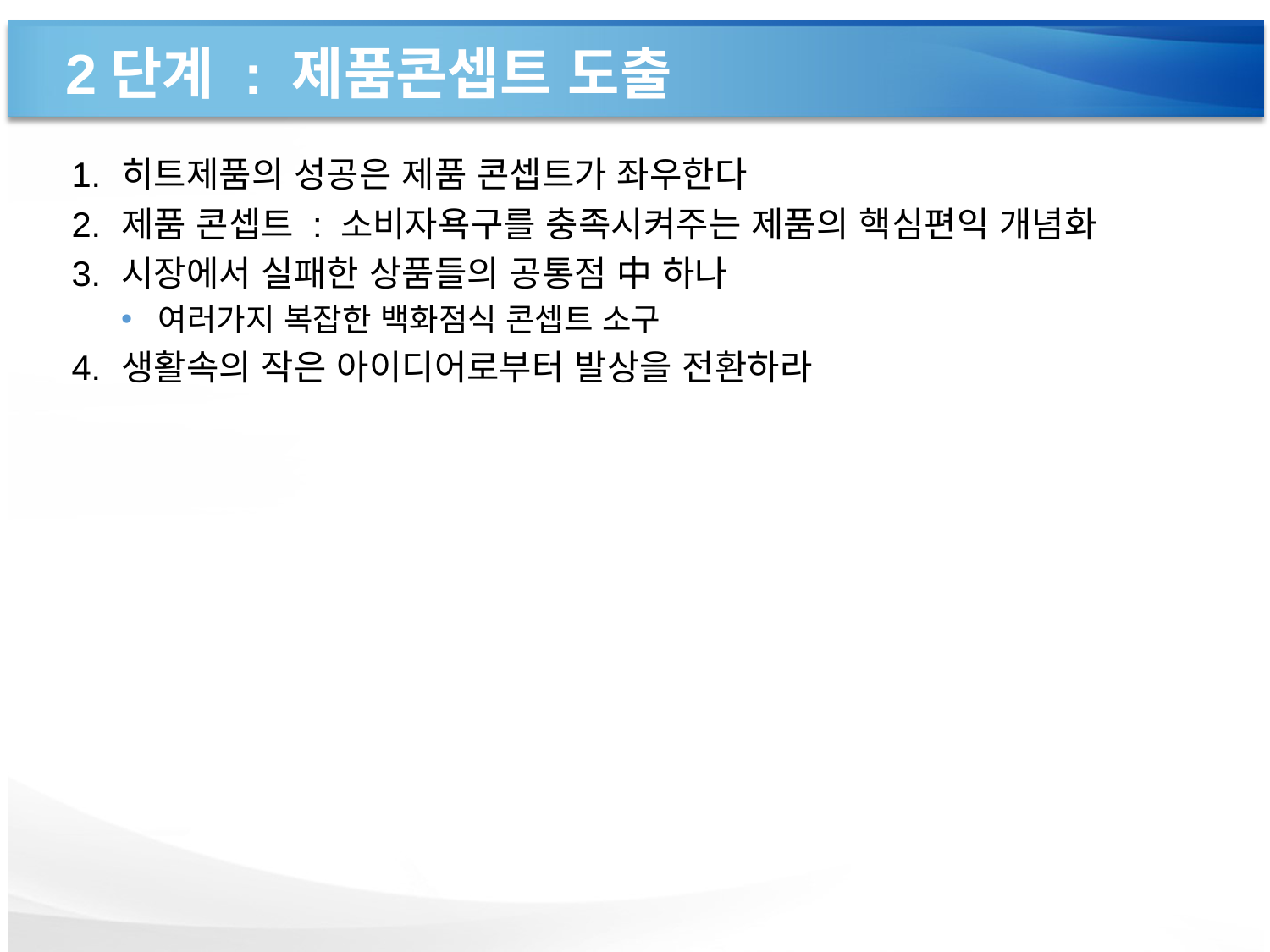

# 2단계 : 제품콘셉트 도출
히트제품의 성공은 제품 콘셉트가 좌우한다
제품 콘셉트 : 소비자욕구를 충족시켜주는 제품의 핵심편익 개념화
시장에서 실패한 상품들의 공통점 中 하나
여러가지 복잡한 백화점식 콘셉트 소구
생활속의 작은 아이디어로부터 발상을 전환하라